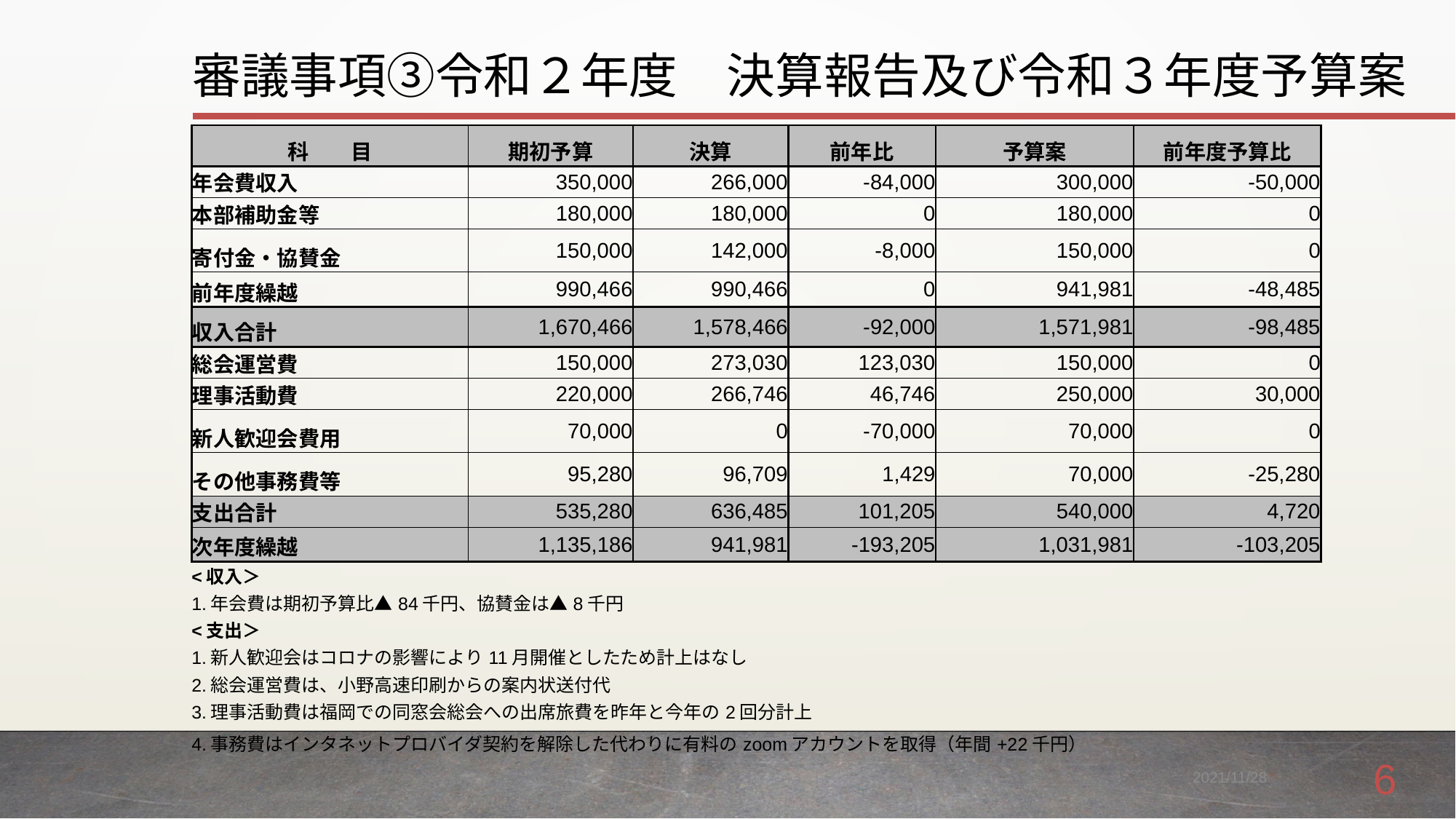

# 審議事項③令和２年度　決算報告及び令和３年度予算案
|  |  |  |  |  |  |
| --- | --- | --- | --- | --- | --- |
| 科　　目 | 期初予算 | 決算 | 前年比 | 予算案 | 前年度予算比 |
| 年会費収入 | 350,000 | 266,000 | -84,000 | 300,000 | -50,000 |
| 本部補助金等 | 180,000 | 180,000 | 0 | 180,000 | 0 |
| 寄付金・協賛金 | 150,000 | 142,000 | -8,000 | 150,000 | 0 |
| 前年度繰越 | 990,466 | 990,466 | 0 | 941,981 | -48,485 |
| 収入合計 | 1,670,466 | 1,578,466 | -92,000 | 1,571,981 | -98,485 |
| 総会運営費 | 150,000 | 273,030 | 123,030 | 150,000 | 0 |
| 理事活動費 | 220,000 | 266,746 | 46,746 | 250,000 | 30,000 |
| 新人歓迎会費用 | 70,000 | 0 | -70,000 | 70,000 | 0 |
| その他事務費等 | 95,280 | 96,709 | 1,429 | 70,000 | -25,280 |
| 支出合計 | 535,280 | 636,485 | 101,205 | 540,000 | 4,720 |
| 次年度繰越 | 1,135,186 | 941,981 | -193,205 | 1,031,981 | -103,205 |
|  |  |  |  |  |  |

| <収入＞ |  |  |  |  |  |
| --- | --- | --- | --- | --- | --- |
| 1.年会費は期初予算比▲84千円、協賛金は▲8千円 |  |  |  |  |  |
| <支出＞ |  |  |  |  |  |
| 1.新人歓迎会はコロナの影響により11月開催としたため計上はなし |  |  |  |  |  |
| 2.総会運営費は、小野高速印刷からの案内状送付代 |  |  |  |  |  |
| 3.理事活動費は福岡での同窓会総会への出席旅費を昨年と今年の2回分計上 |  |  |  |  |  |
| 4.事務費はインタネットプロバイダ契約を解除した代わりに有料のzoomアカウントを取得（年間+22千円） |  |  |  |  |  |
6
2021/11/28